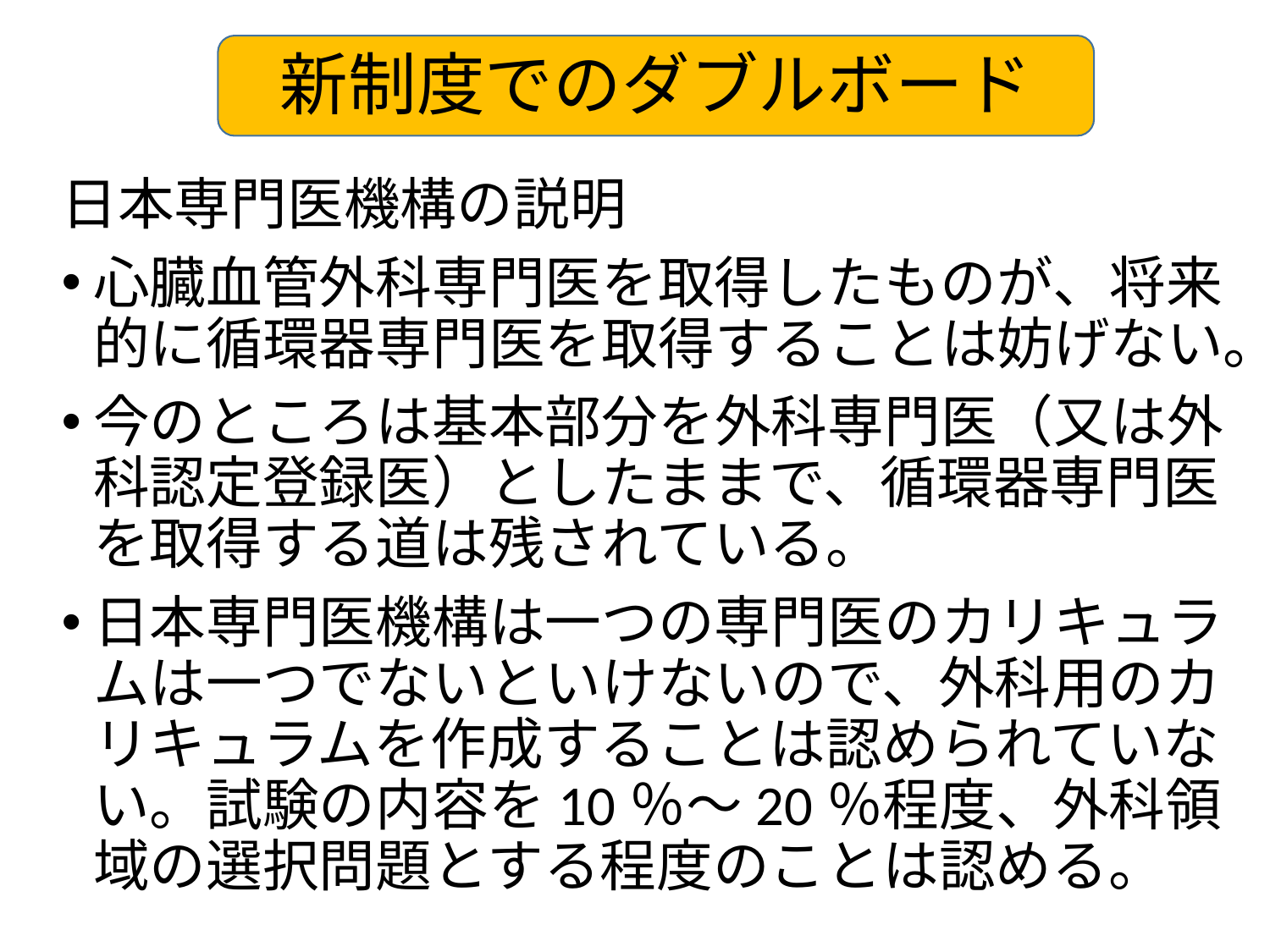

# 新制度でのダブルボード
日本専門医機構の説明
心臓血管外科専門医を取得したものが、将来的に循環器専門医を取得することは妨げない。
今のところは基本部分を外科専門医（又は外科認定登録医）としたままで、循環器専門医を取得する道は残されている。
日本専門医機構は一つの専門医のカリキュラムは一つでないといけないので、外科用のカリキュラムを作成することは認められていない。試験の内容を10％～20％程度、外科領域の選択問題とする程度のことは認める。